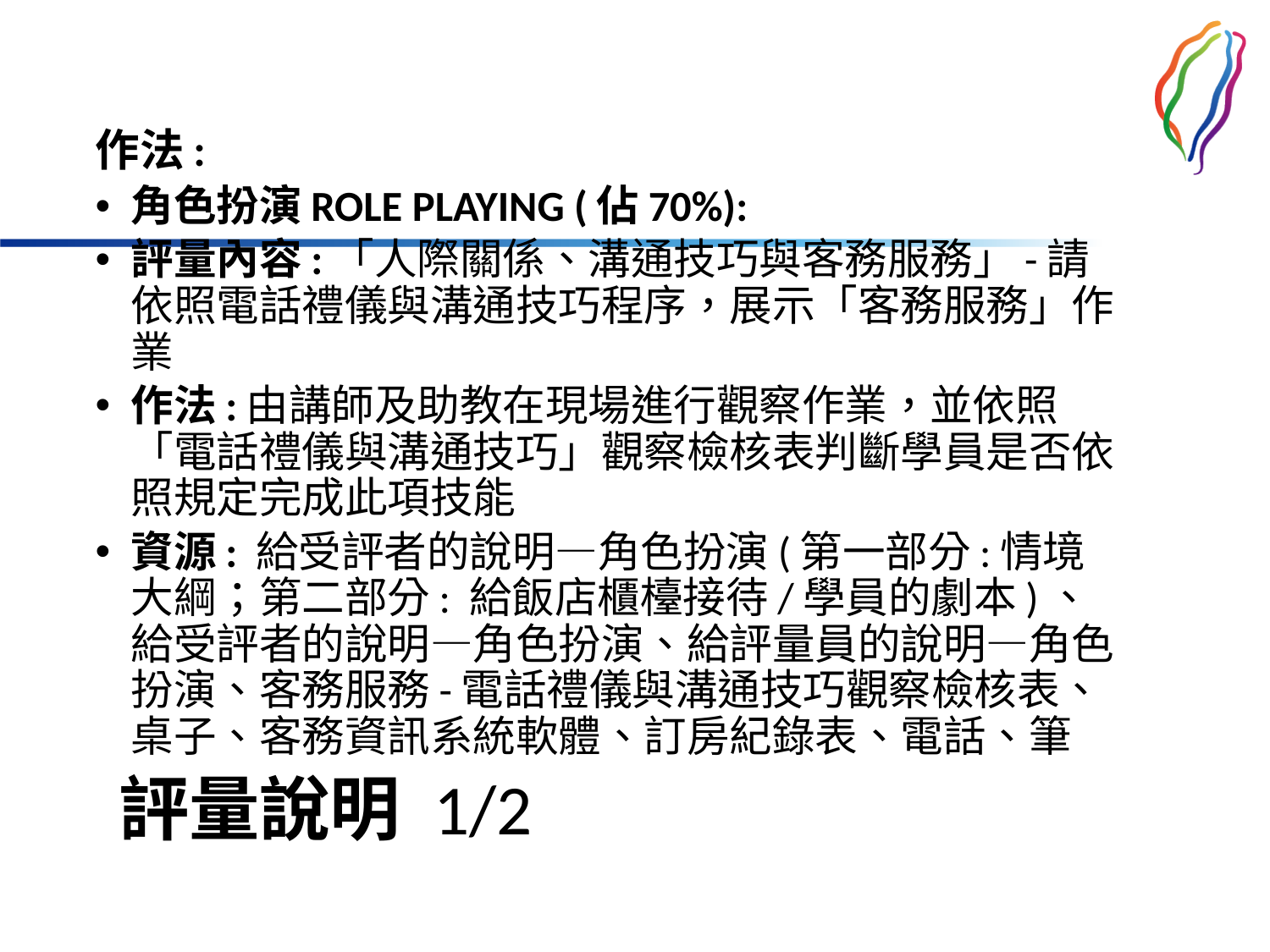

作法:
角色扮演ROLE PLAYING (佔70%):
評量內容:「人際關係、溝通技巧與客務服務」-請依照電話禮儀與溝通技巧程序，展示「客務服務」作業
作法:由講師及助教在現場進行觀察作業，並依照「電話禮儀與溝通技巧」觀察檢核表判斷學員是否依照規定完成此項技能
資源: 給受評者的說明—角色扮演(第一部分:情境大綱；第二部分: 給飯店櫃檯接待/學員的劇本)、給受評者的說明—角色扮演、給評量員的說明—角色扮演、客務服務-電話禮儀與溝通技巧觀察檢核表、桌子、客務資訊系統軟體、訂房紀錄表、電話、筆

# 評量說明 1/2